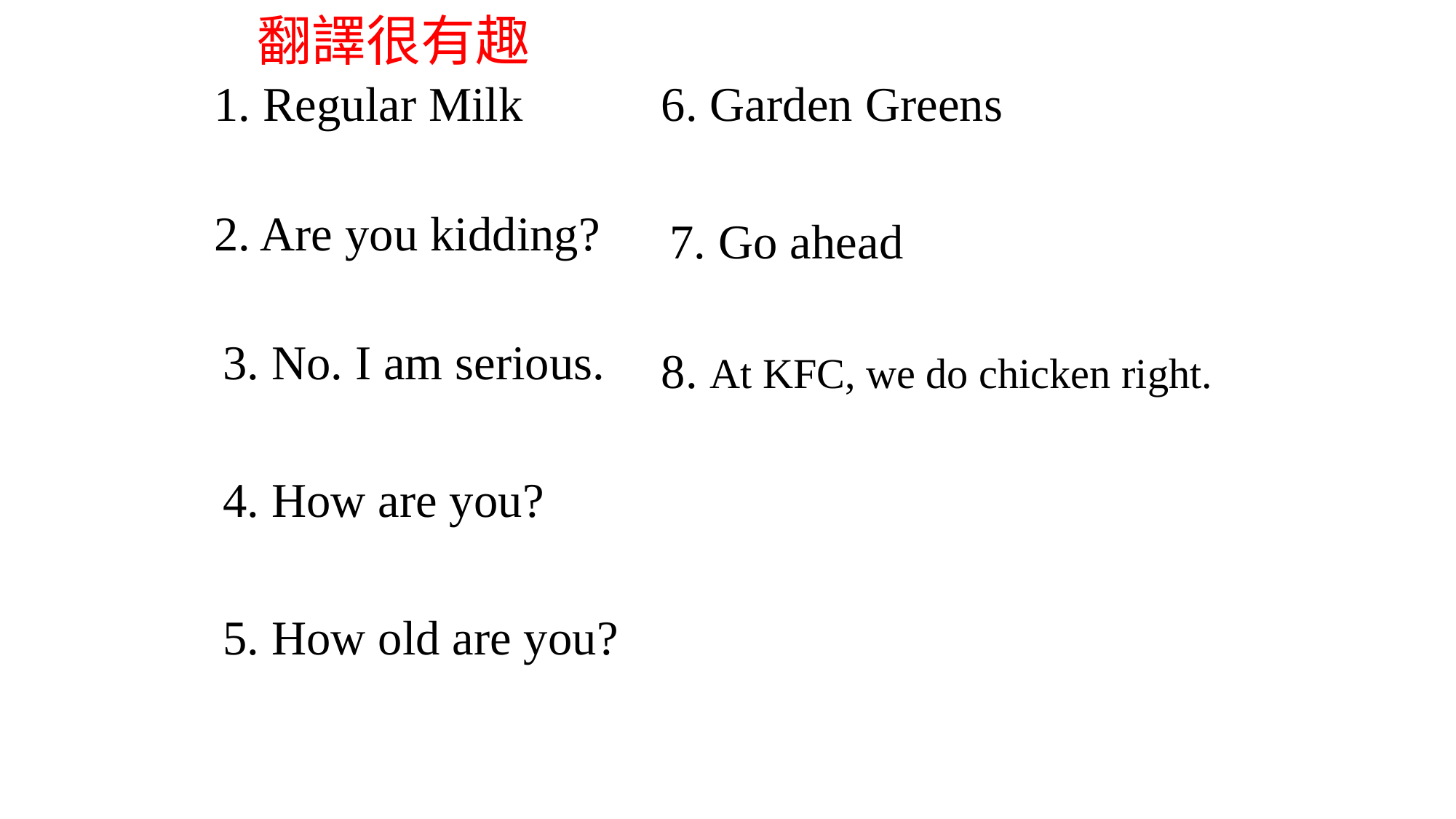

# 翻譯很有趣
1. Regular Milk
6. Garden Greens
2. Are you kidding?
7. Go ahead
3. No. I am serious.
8. At KFC, we do chicken right.
4. How are you?
5. How old are you?